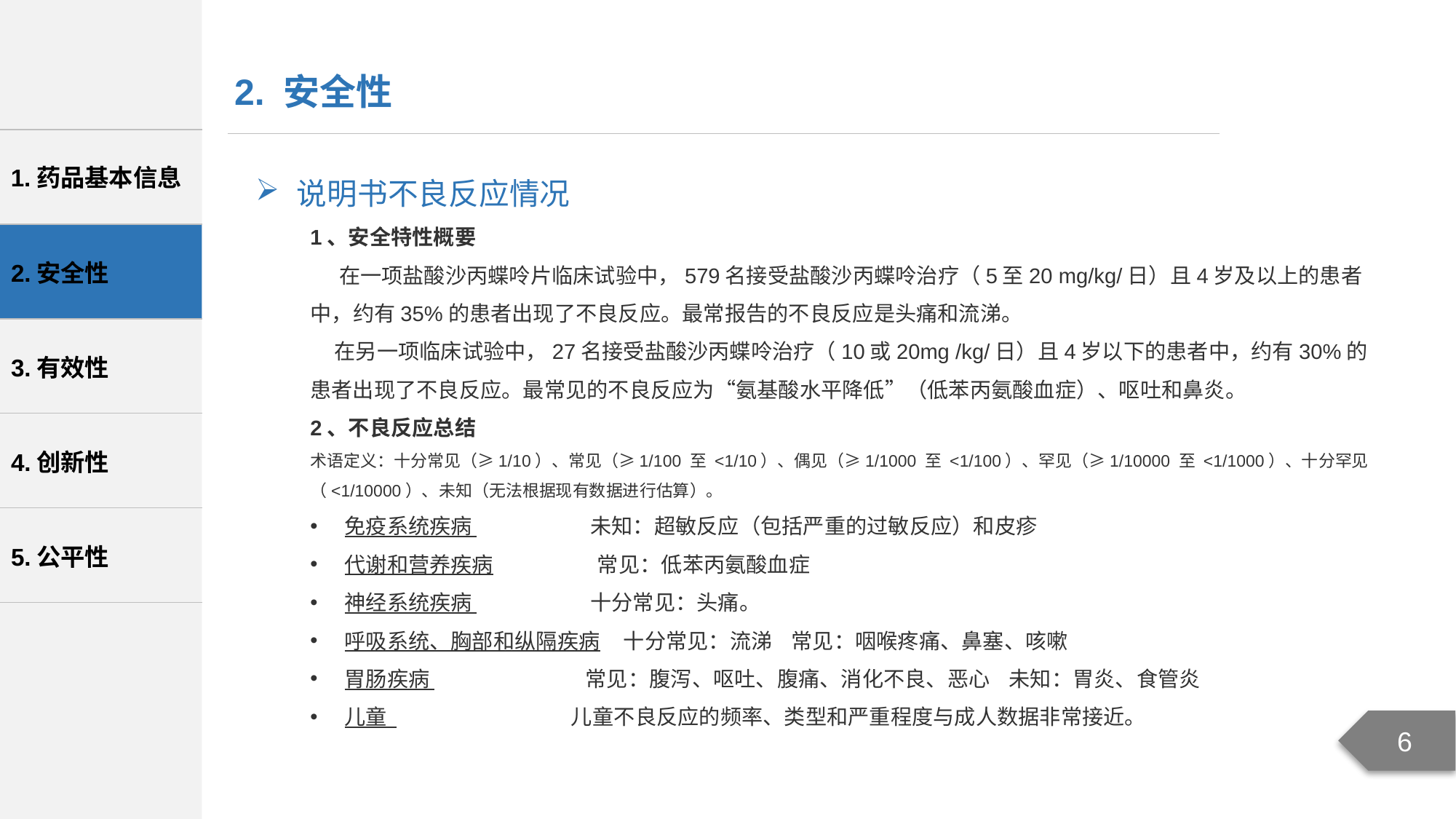

2. 安全性
说明书不良反应情况
1、安全特性概要
     在一项盐酸沙丙蝶呤片临床试验中，579名接受盐酸沙丙蝶呤治疗（5至20 mg/kg/日）且4岁及以上的患者中，约有35%的患者出现了不良反应。最常报告的不良反应是头痛和流涕。
    在另一项临床试验中，27名接受盐酸沙丙蝶呤治疗（10或20mg /kg/日）且4岁以下的患者中，约有30%的患者出现了不良反应。最常见的不良反应为“氨基酸水平降低”（低苯丙氨酸血症）、呕吐和鼻炎。
2、不良反应总结
术语定义：十分常见（≥1/10）、常见（≥1/100 至 <1/10）、偶见（≥1/1000 至 <1/100）、罕见（≥1/10000 至 <1/1000）、十分罕见（<1/10000）、未知（无法根据现有数据进行估算）。
免疫系统疾病                         未知：超敏反应（包括严重的过敏反应）和皮疹
代谢和营养疾病                      常见：低苯丙氨酸血症
神经系统疾病                         十分常见：头痛。
呼吸系统、胸部和纵隔疾病     十分常见：流涕    常见：咽喉疼痛、鼻塞、咳嗽
胃肠疾病                                 常见：腹泻、呕吐、腹痛、消化不良、恶心    未知：胃炎、食管炎
儿童                                       儿童不良反应的频率、类型和严重程度与成人数据非常接近。